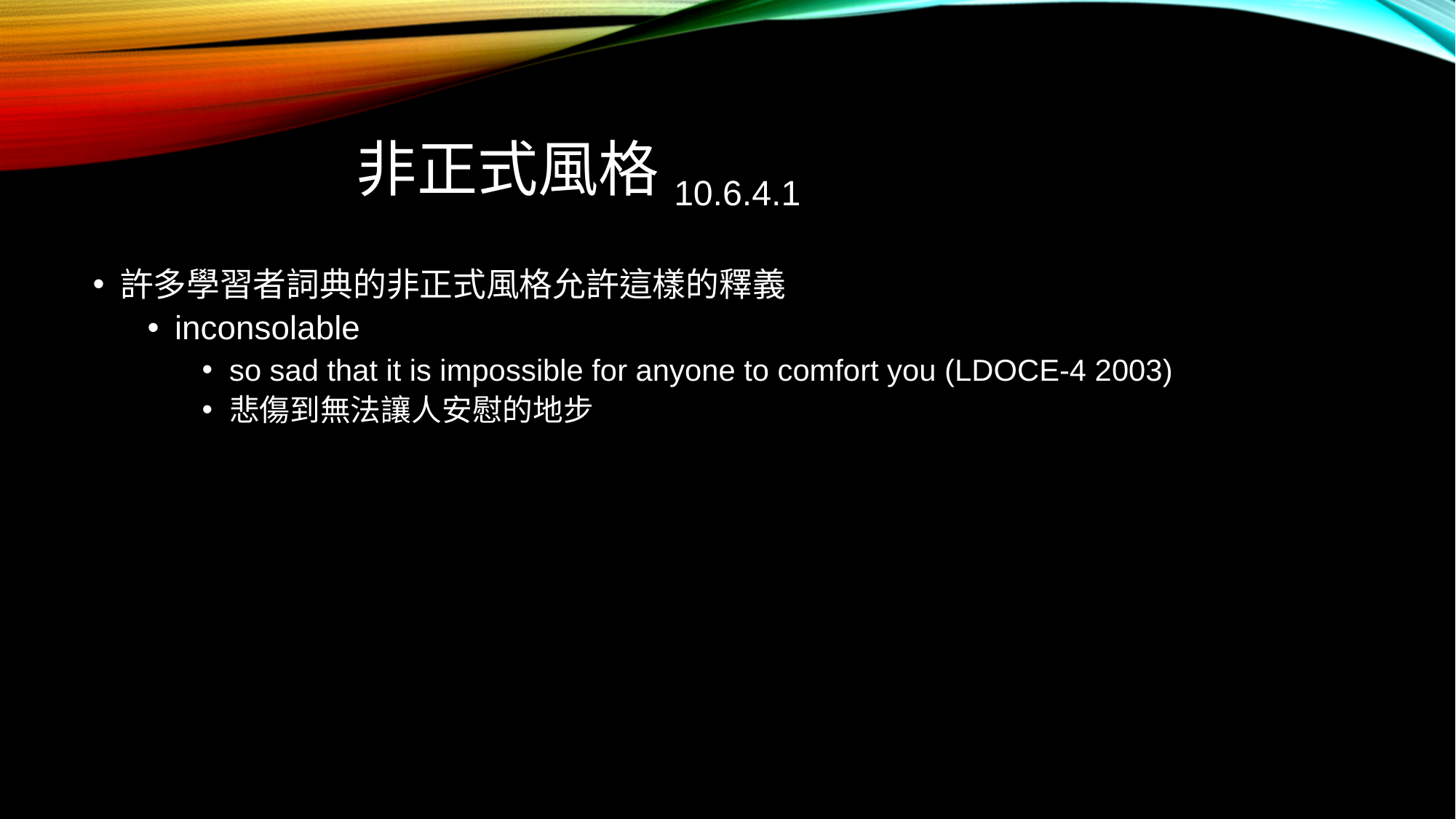

# 非正式風格10.6.4.1
許多學習者詞典的非正式風格允許這樣的釋義
inconsolable
so sad that it is impossible for anyone to comfort you (LDOCE-4 2003)
悲傷到無法讓人安慰的地步